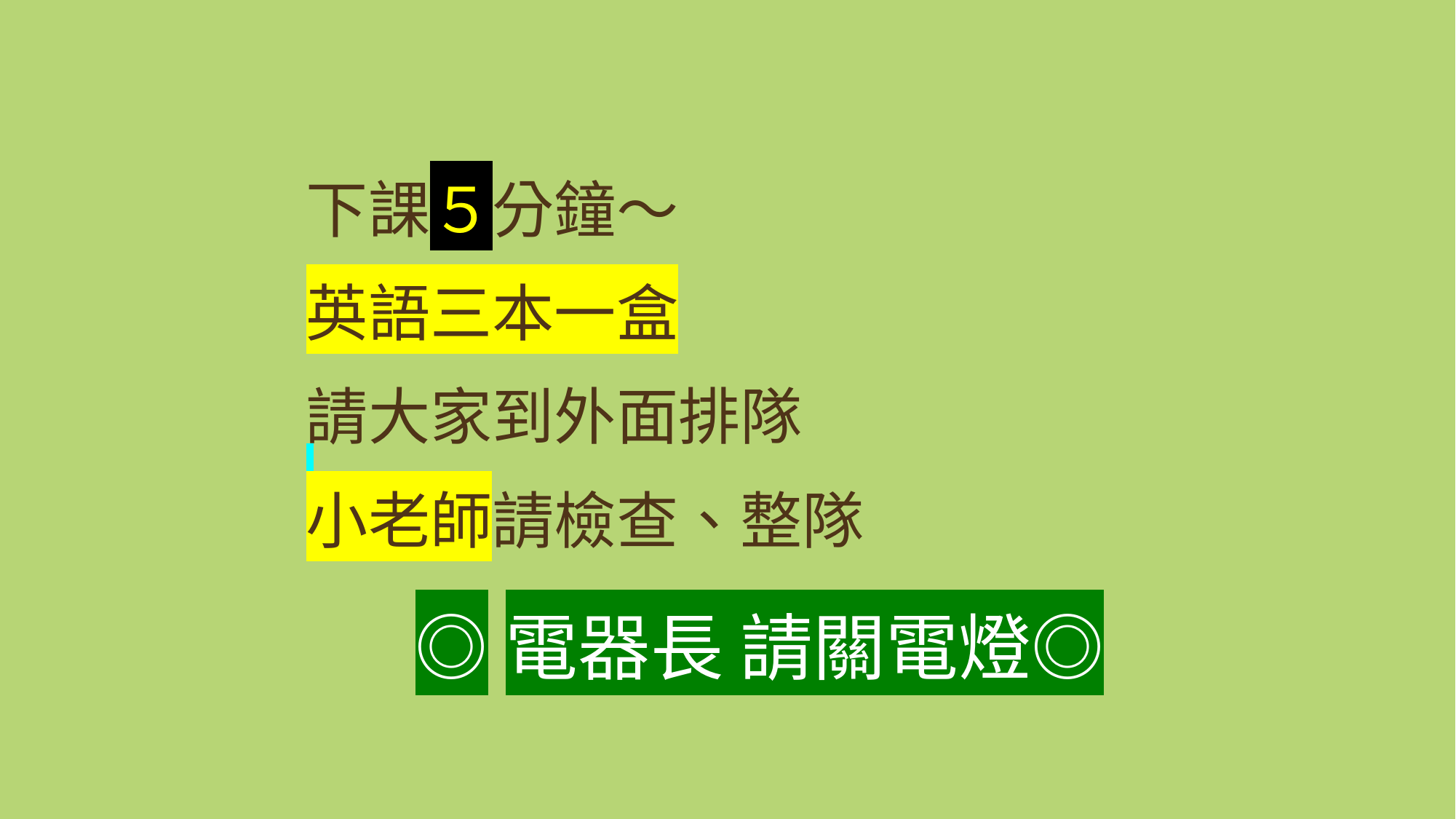

# 下課５分鐘～ 英語三本一盒 請大家到外面排隊 小老師請檢查、整隊
◎電器長 請關電燈◎